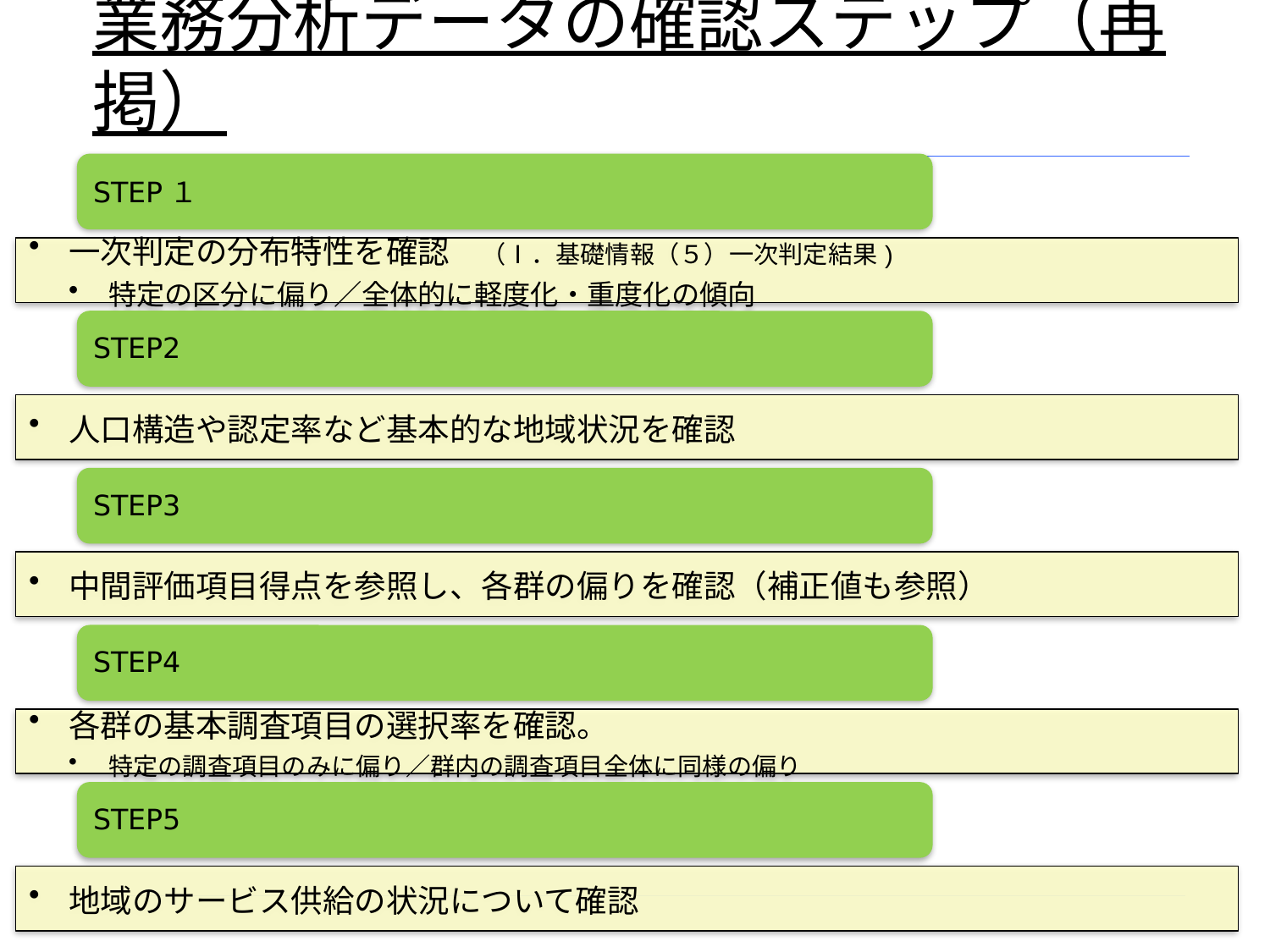

# 業務分析データの確認ステップ（再掲）
特定の区分に偏り／全体的に軽度化・重度化の傾向
人口構造や認定率など基本的な地域状況を確認
STEP１
STEP2
中間評価項目得点を参照し、各群の偏りを確認（補正値も参照）
STEP3
地域のサービス供給の状況について確認
STEP5
特定の調査項目のみに偏り／群内の調査項目全体に同様の偏り
各群の基本調査項目の選択率を確認。
STEP4